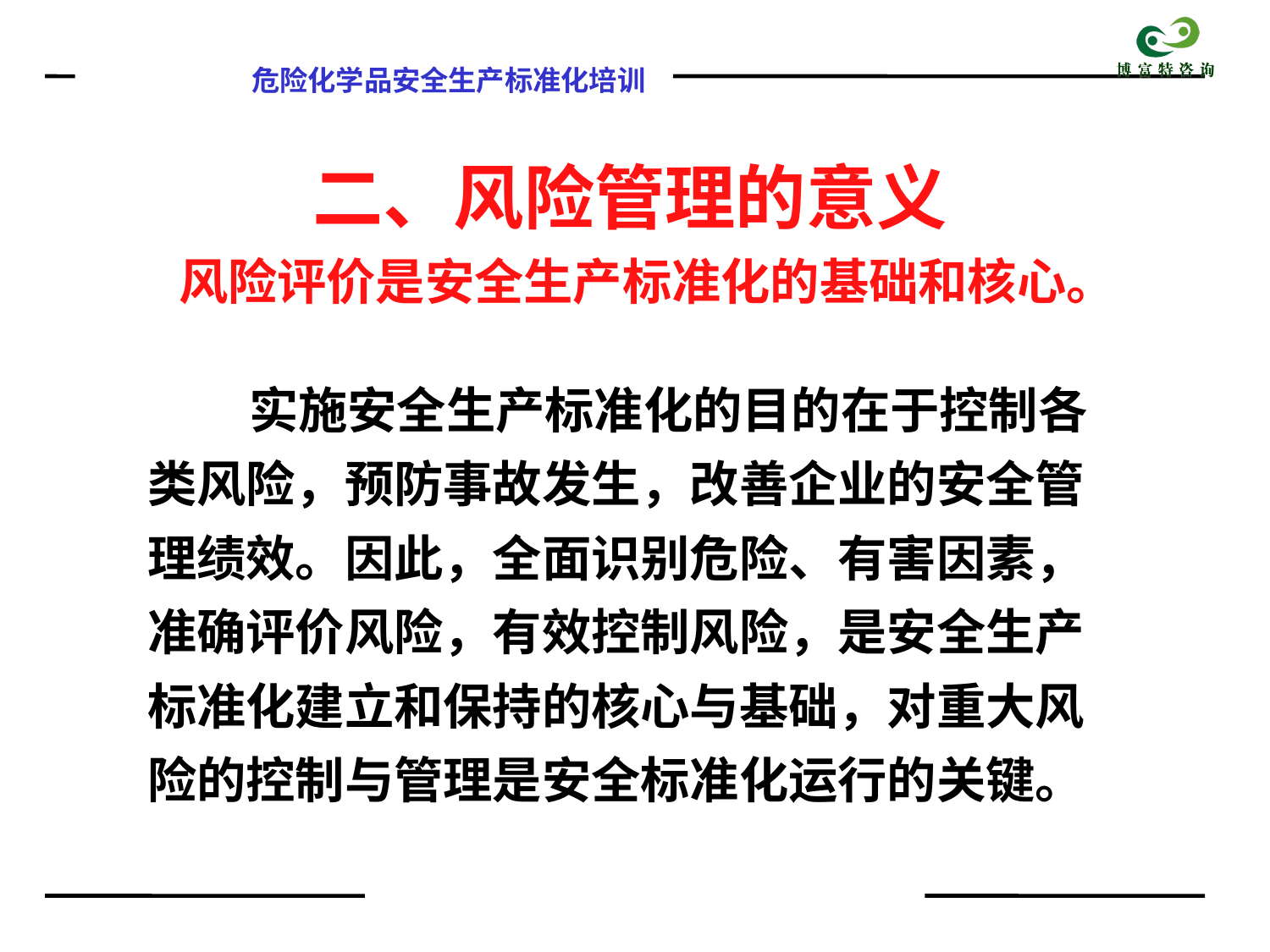

二、风险管理的意义
  风险评价是安全生产标准化的基础和核心。
        实施安全生产标准化的目的在于控制各类风险，预防事故发生，改善企业的安全管理绩效。因此，全面识别危险、有害因素，准确评价风险，有效控制风险，是安全生产标准化建立和保持的核心与基础，对重大风险的控制与管理是安全标准化运行的关键。